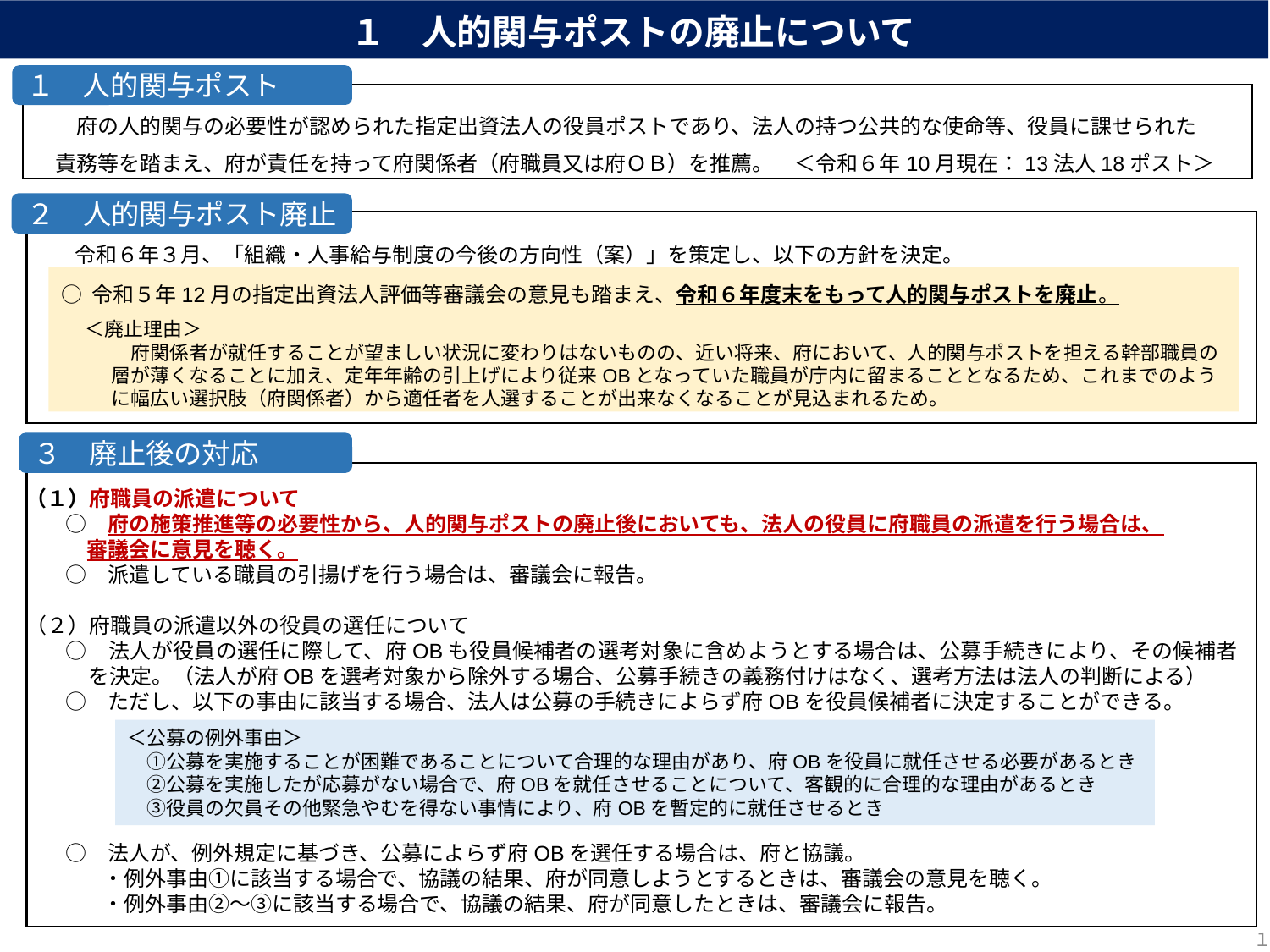

１　人的関与ポストの廃止について
１　人的関与ポスト
　　府の人的関与の必要性が認められた指定出資法人の役員ポストであり、法人の持つ公共的な使命等、役員に課せられた
　責務等を踏まえ、府が責任を持って府関係者（府職員又は府ＯＢ）を推薦。　＜令和６年10月現在：13法人18ポスト＞

２　人的関与ポスト廃止

　　令和６年３月、「組織・人事給与制度の今後の方向性（案）」を策定し、以下の方針を決定。
○ 令和５年12月の指定出資法人評価等審議会の意見も踏まえ、令和６年度末をもって人的関与ポストを廃止。
　 ＜廃止理由＞
　府関係者が就任することが望ましい状況に変わりはないものの、近い将来、府において、人的関与ポストを担える幹部職員の層が薄くなることに加え、定年年齢の引上げにより従来OBとなっていた職員が庁内に留まることとなるため、これまでのように幅広い選択肢（府関係者）から適任者を人選することが出来なくなることが見込まれるため。
３　廃止後の対応

（１）府職員の派遣について
　○　府の施策推進等の必要性から、人的関与ポストの廃止後においても、法人の役員に府職員の派遣を行う場合は、
　　審議会に意見を聴く。
　○　派遣している職員の引揚げを行う場合は、審議会に報告。

（２）府職員の派遣以外の役員の選任について
　○　法人が役員の選任に際して、府OBも役員候補者の選考対象に含めようとする場合は、公募手続きにより、その候補者を決定。（法人が府OBを選考対象から除外する場合、公募手続きの義務付けはなく、選考方法は法人の判断による）
　○　ただし、以下の事由に該当する場合、法人は公募の手続きによらず府OBを役員候補者に決定することができる。

　○　法人が、例外規定に基づき、公募によらず府OBを選任する場合は、府と協議。
　・例外事由①に該当する場合で、協議の結果、府が同意しようとするときは、審議会の意見を聴く。
　・例外事由②～③に該当する場合で、協議の結果、府が同意したときは、審議会に報告。
＜公募の例外事由＞
　①公募を実施することが困難であることについて合理的な理由があり、府OBを役員に就任させる必要があるとき
　②公募を実施したが応募がない場合で、府OBを就任させることについて、客観的に合理的な理由があるとき
　③役員の欠員その他緊急やむを得ない事情により、府OBを暫定的に就任させるとき
１